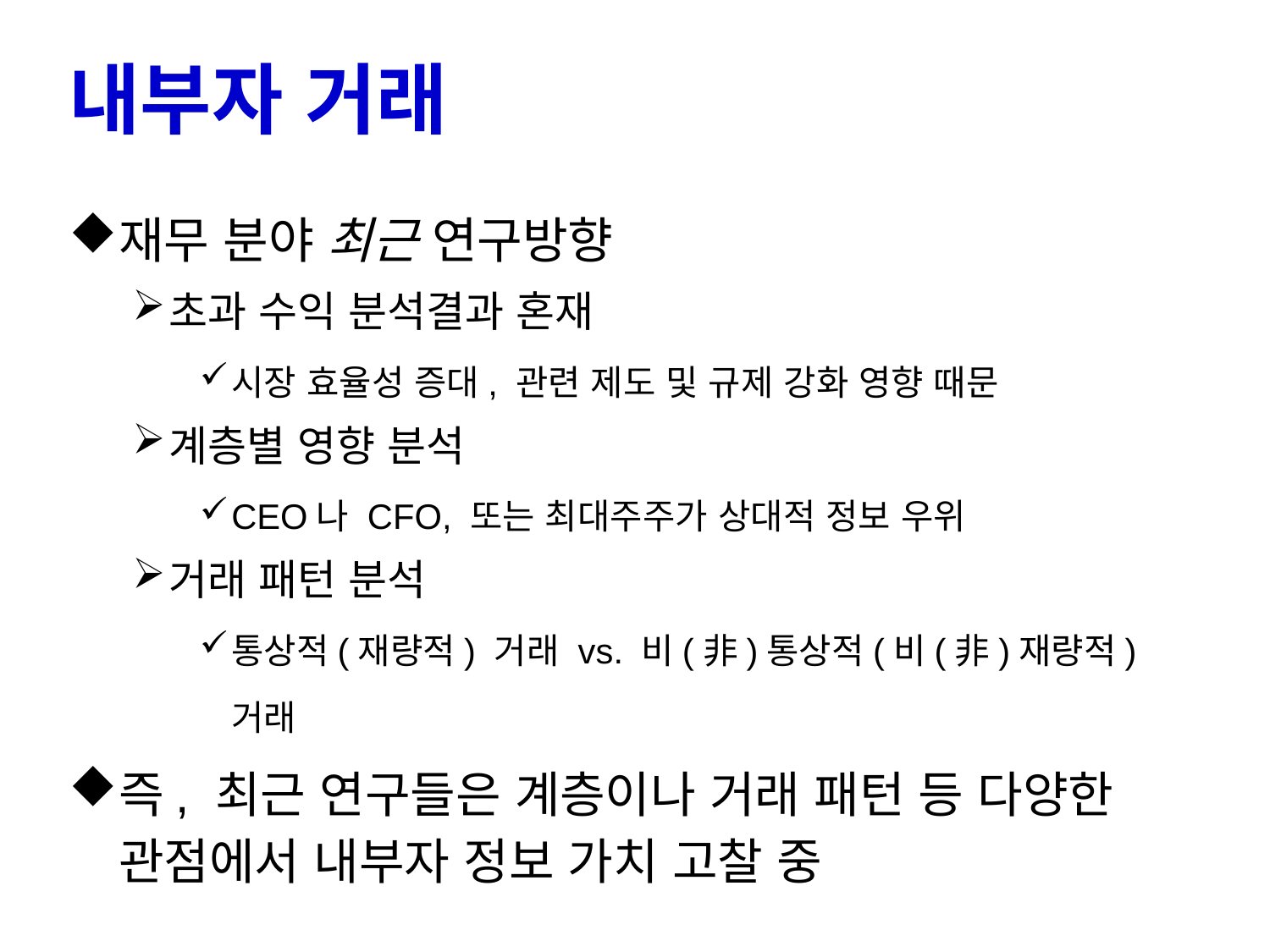

# 내부자 거래
재무 분야 최근 연구방향
초과 수익 분석결과 혼재
시장 효율성 증대, 관련 제도 및 규제 강화 영향 때문
계층별 영향 분석
CEO나 CFO, 또는 최대주주가 상대적 정보 우위
거래 패턴 분석
통상적(재량적) 거래 vs. 비(非)통상적(비(非)재량적) 거래
즉, 최근 연구들은 계층이나 거래 패턴 등 다양한 관점에서 내부자 정보 가치 고찰 중
4